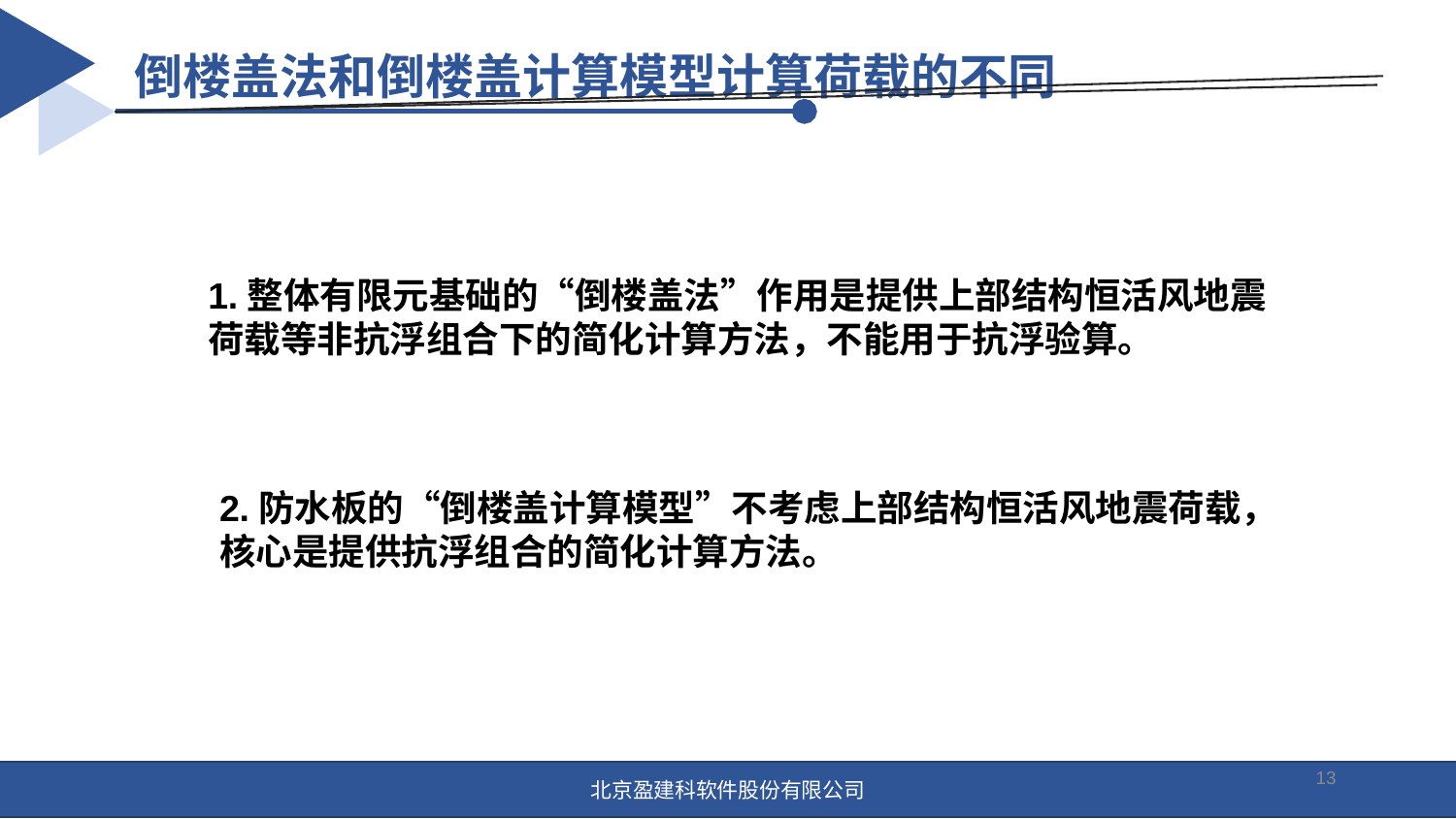

倒楼盖法和倒楼盖计算模型计算荷载的不同

1.整体有限元基础的“倒楼盖法”作用是提供上部结构恒活风地震
荷载等非抗浮组合下的简化计算方法，不能用于抗浮验算。
2.防水板的“倒楼盖计算模型”不考虑上部结构恒活风地震荷载，
核心是提供抗浮组合的简化计算方法。
13